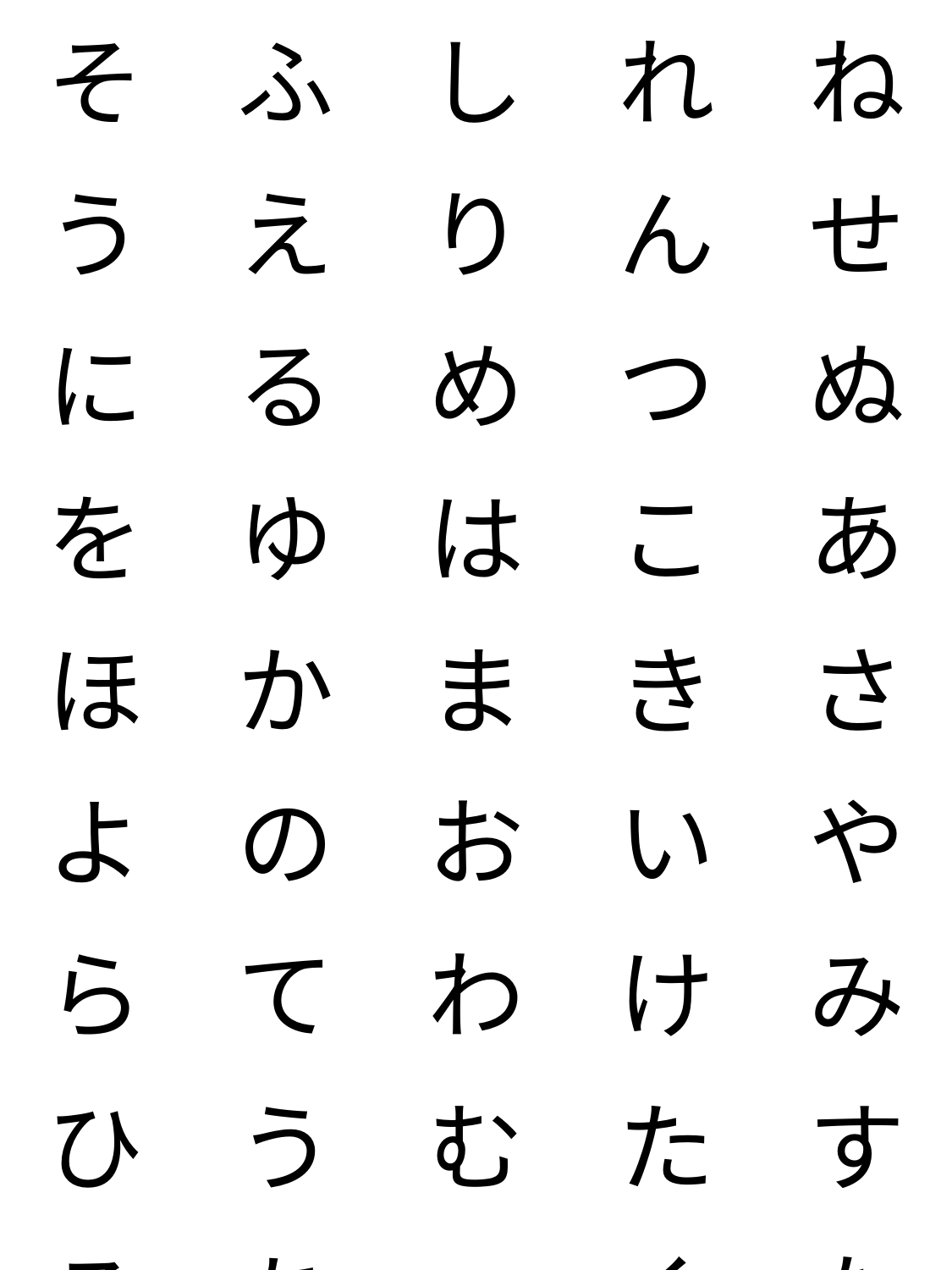

| そ | ふ | し | れ | ね |
| --- | --- | --- | --- | --- |
| う | え | り | ん | せ |
| に | る | め | つ | ぬ |
| を | ゆ | は | こ | あ |
| ほ | か | ま | き | さ |
| よ | の | お | い | や |
| ら | て | わ | け | み |
| ひ | う | む | た | す |
| ろ | ち | へ | く | な |